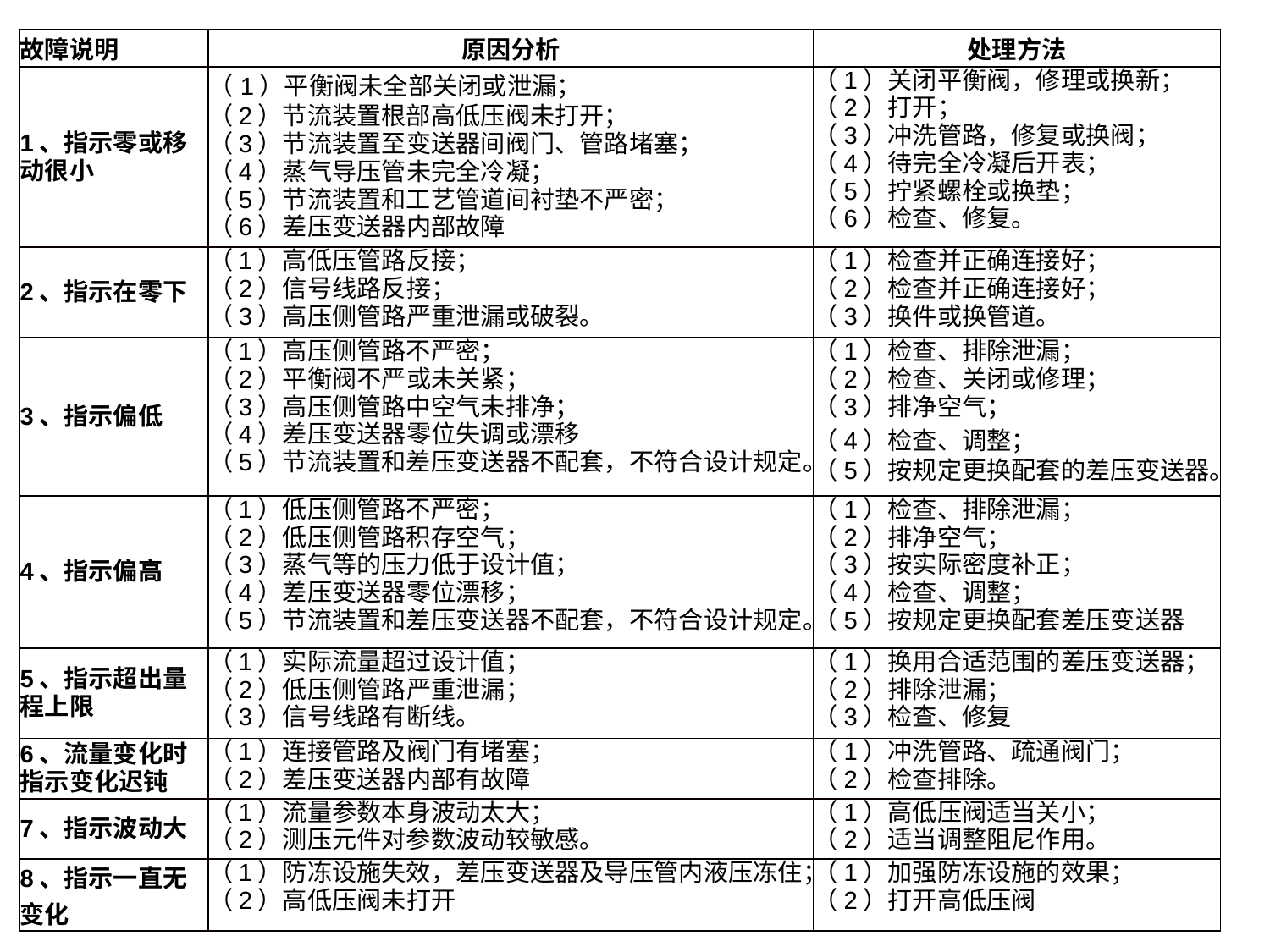

| 故障说明 | 原因分析 | 处理方法 |
| --- | --- | --- |
| 1、指示零或移动很小 | （1）平衡阀未全部关闭或泄漏； （2）节流装置根部高低压阀未打开； （3）节流装置至变送器间阀门、管路堵塞； （4）蒸气导压管未完全冷凝； （5）节流装置和工艺管道间衬垫不严密； （6）差压变送器内部故障 | （1）关闭平衡阀，修理或换新； （2）打开； （3）冲洗管路，修复或换阀； （4）待完全冷凝后开表； （5）拧紧螺栓或换垫； （6）检查、修复。 |
| 2、指示在零下 | （1）高低压管路反接； （2）信号线路反接； （3）高压侧管路严重泄漏或破裂。 | （1）检查并正确连接好； （2）检查并正确连接好； （3）换件或换管道。 |
| 3、指示偏低 | （1）高压侧管路不严密； （2）平衡阀不严或未关紧； （3）高压侧管路中空气未排净； （4）差压变送器零位失调或漂移 （5）节流装置和差压变送器不配套，不符合设计规定。 | （1）检查、排除泄漏； （2）检查、关闭或修理； （3）排净空气； （4）检查、调整； （5）按规定更换配套的差压变送器。 |
| 4、指示偏高 | （1）低压侧管路不严密； （2）低压侧管路积存空气； （3）蒸气等的压力低于设计值； （4）差压变送器零位漂移； （5）节流装置和差压变送器不配套，不符合设计规定。 | （1）检查、排除泄漏； （2）排净空气； （3）按实际密度补正； （4）检查、调整； （5）按规定更换配套差压变送器 |
| 5、指示超出量程上限 | （1）实际流量超过设计值； （2）低压侧管路严重泄漏； （3）信号线路有断线。 | （1）换用合适范围的差压变送器； （2）排除泄漏； （3）检查、修复 |
| 6、流量变化时指示变化迟钝 | （1）连接管路及阀门有堵塞； （2）差压变送器内部有故障 | （1）冲洗管路、疏通阀门； （2）检查排除。 |
| 7、指示波动大 | （1）流量参数本身波动太大； （2）测压元件对参数波动较敏感。 | （1）高低压阀适当关小； （2）适当调整阻尼作用。 |
| 8、指示一直无变化 | （1）防冻设施失效，差压变送器及导压管内液压冻住； （2）高低压阀未打开 | （1）加强防冻设施的效果； （2）打开高低压阀 |